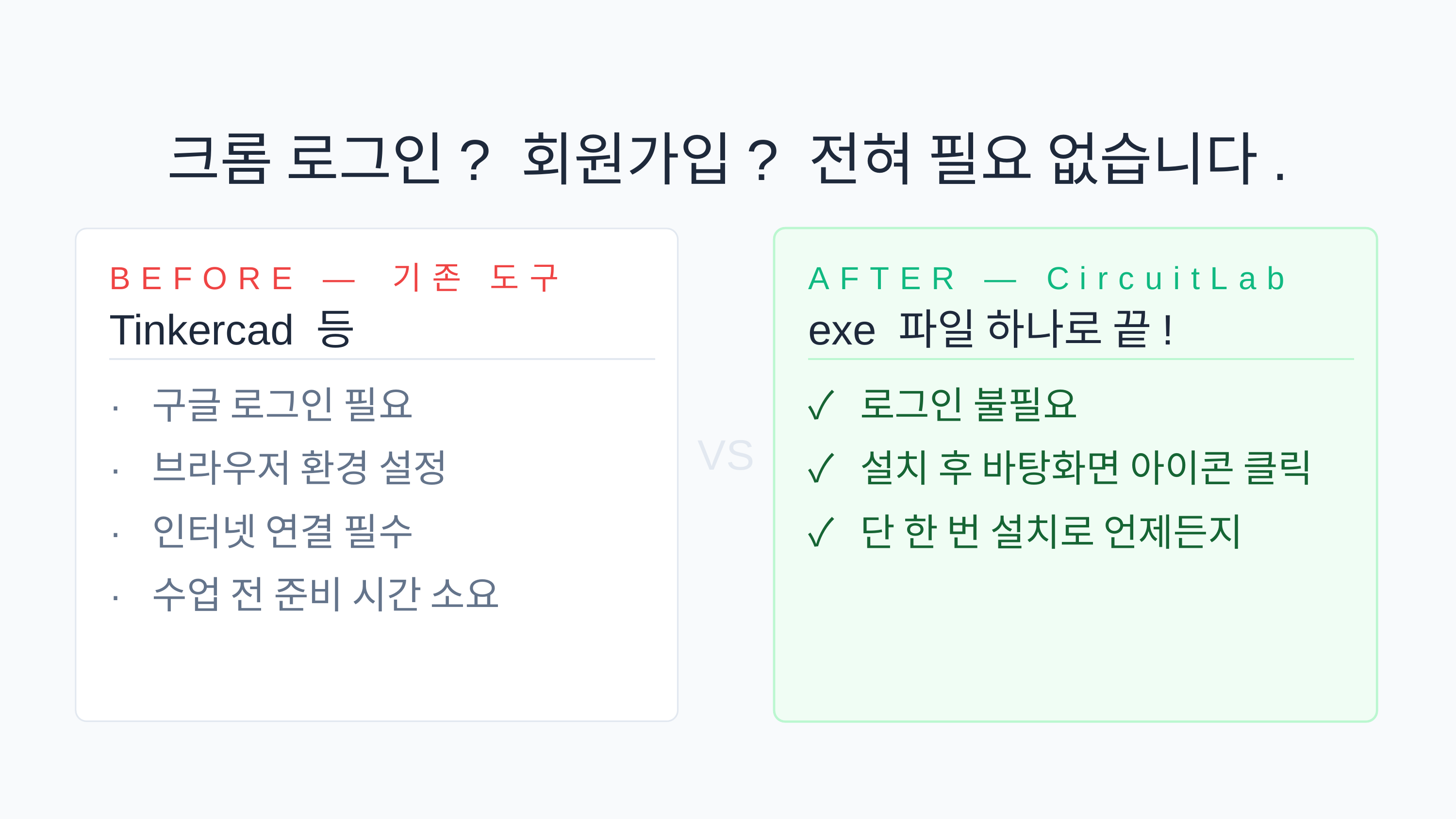

크롬 로그인? 회원가입? 전혀 필요 없습니다.

BEFORE — 기존 도구

AFTER — CircuitLab

Tinkercad 등

exe 파일 하나로 끝!

·  구글 로그인 필요

✓  로그인 불필요

VS

·  브라우저 환경 설정

✓  설치 후 바탕화면 아이콘 클릭

·  인터넷 연결 필수

✓  단 한 번 설치로 언제든지

·  수업 전 준비 시간 소요